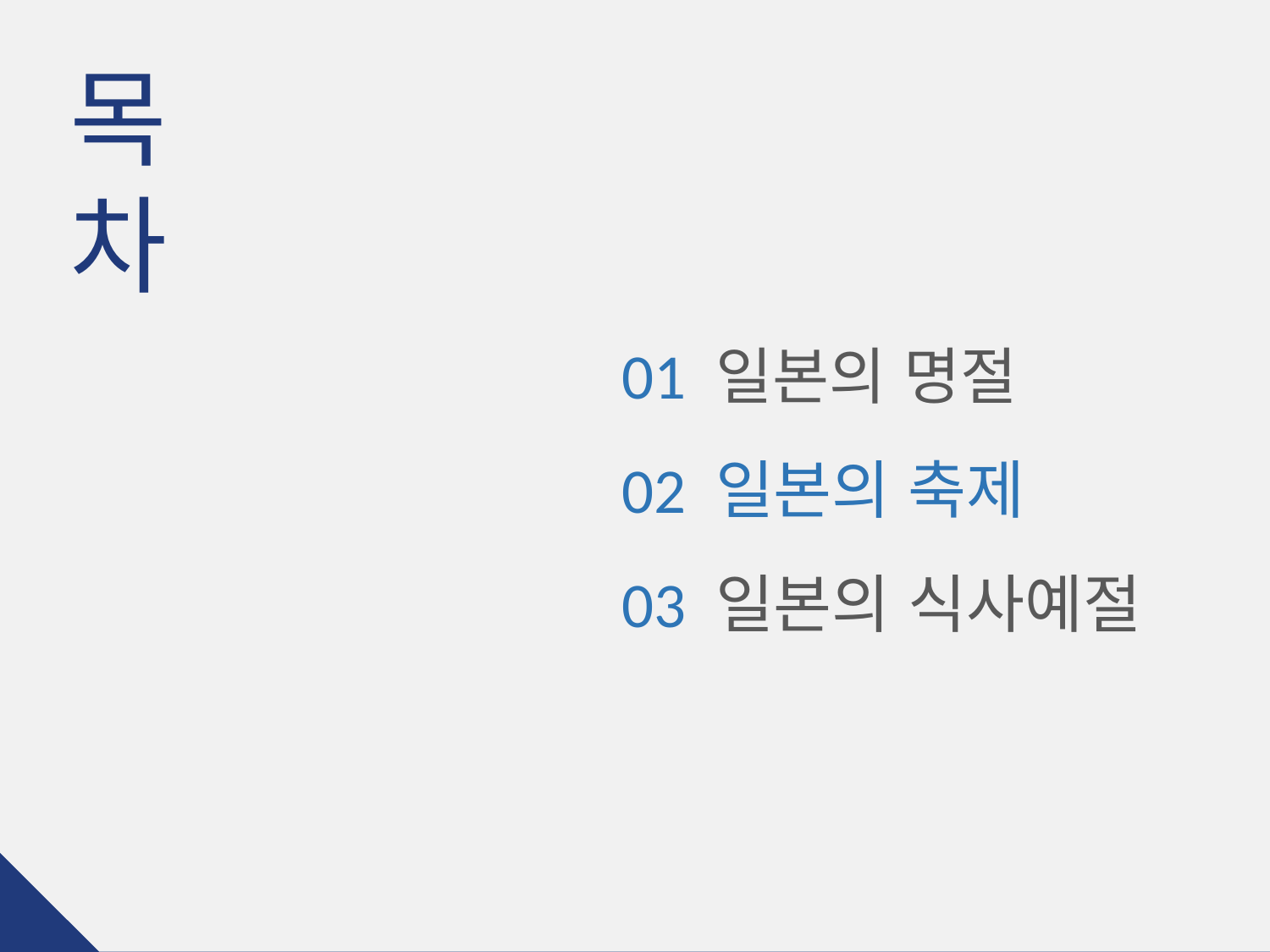

목
차
01 일본의 명절
02 일본의 축제
03 일본의 식사예절